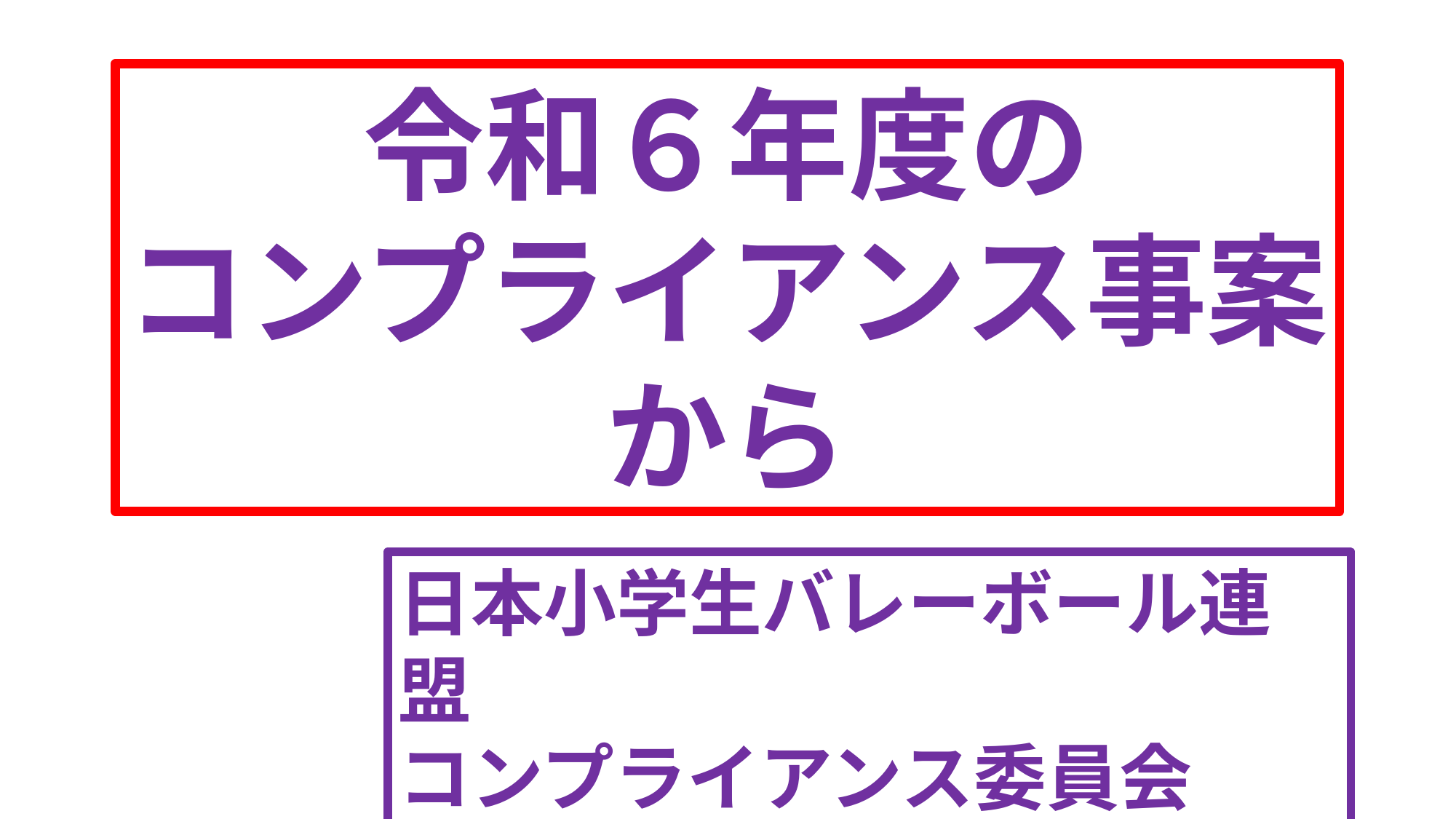

令和６年度の
コンプライアンス事案
から
日本小学生バレーボール連盟
コンプライアンス委員会